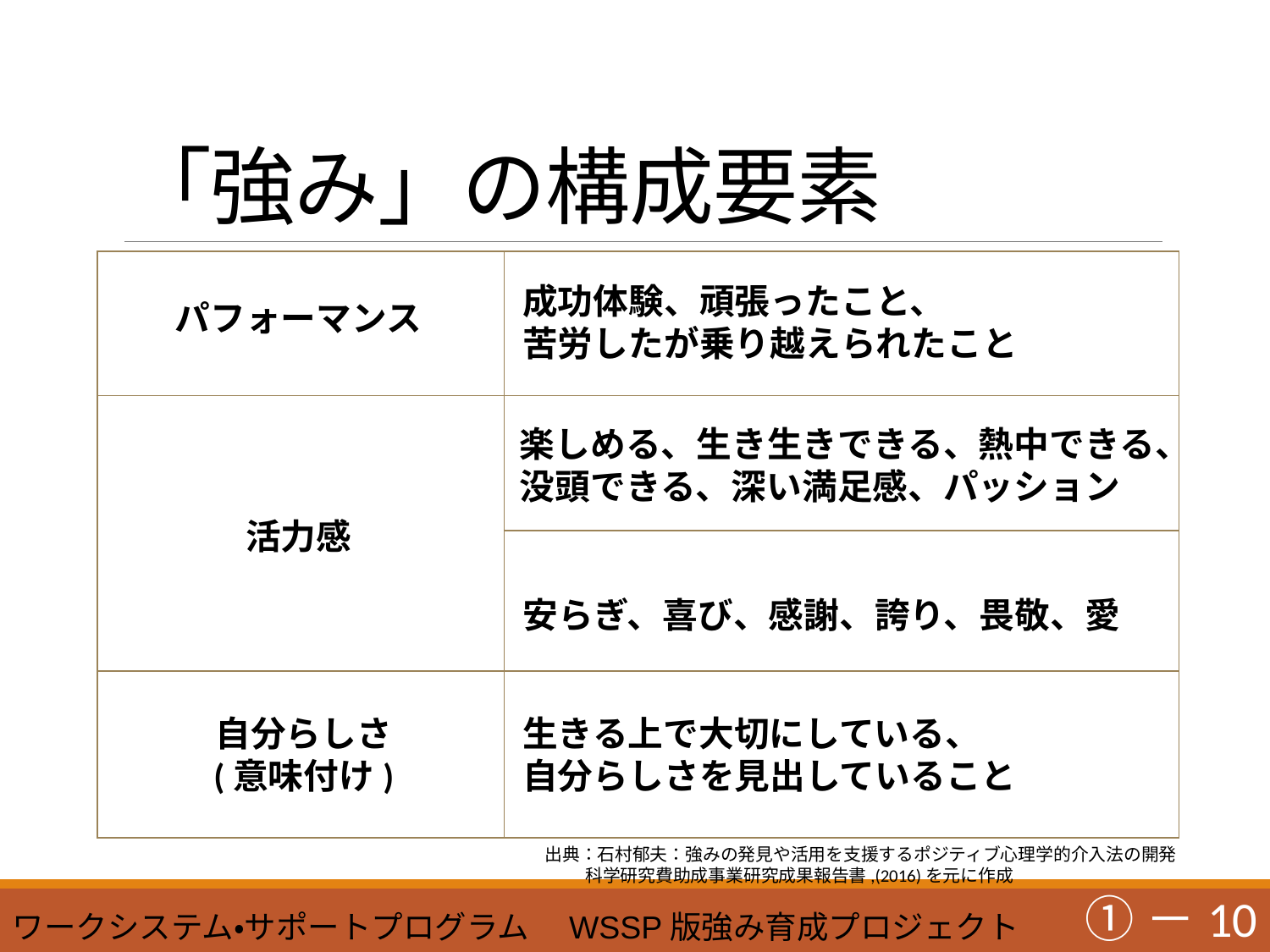

# 「強み」の構成要素
|  |  |
| --- | --- |
|  |  |
|  |  |
|  |  |
成功体験、頑張ったこと、
苦労したが乗り越えられたこと
パフォーマンス
楽しめる、生き生きできる、熱中できる、没頭できる、深い満足感、パッション
活力感
安らぎ、喜び、感謝、誇り、畏敬、愛
自分らしさ
(意味付け)
生きる上で大切にしている、
自分らしさを見出していること
出典：石村郁夫：強みの発見や活用を支援するポジティブ心理学的介入法の開発
         科学研究費助成事業研究成果報告書,(2016)を元に作成

①－10
ワークシステム・サポートプログラム　WSSP版強み育成プロジェクト